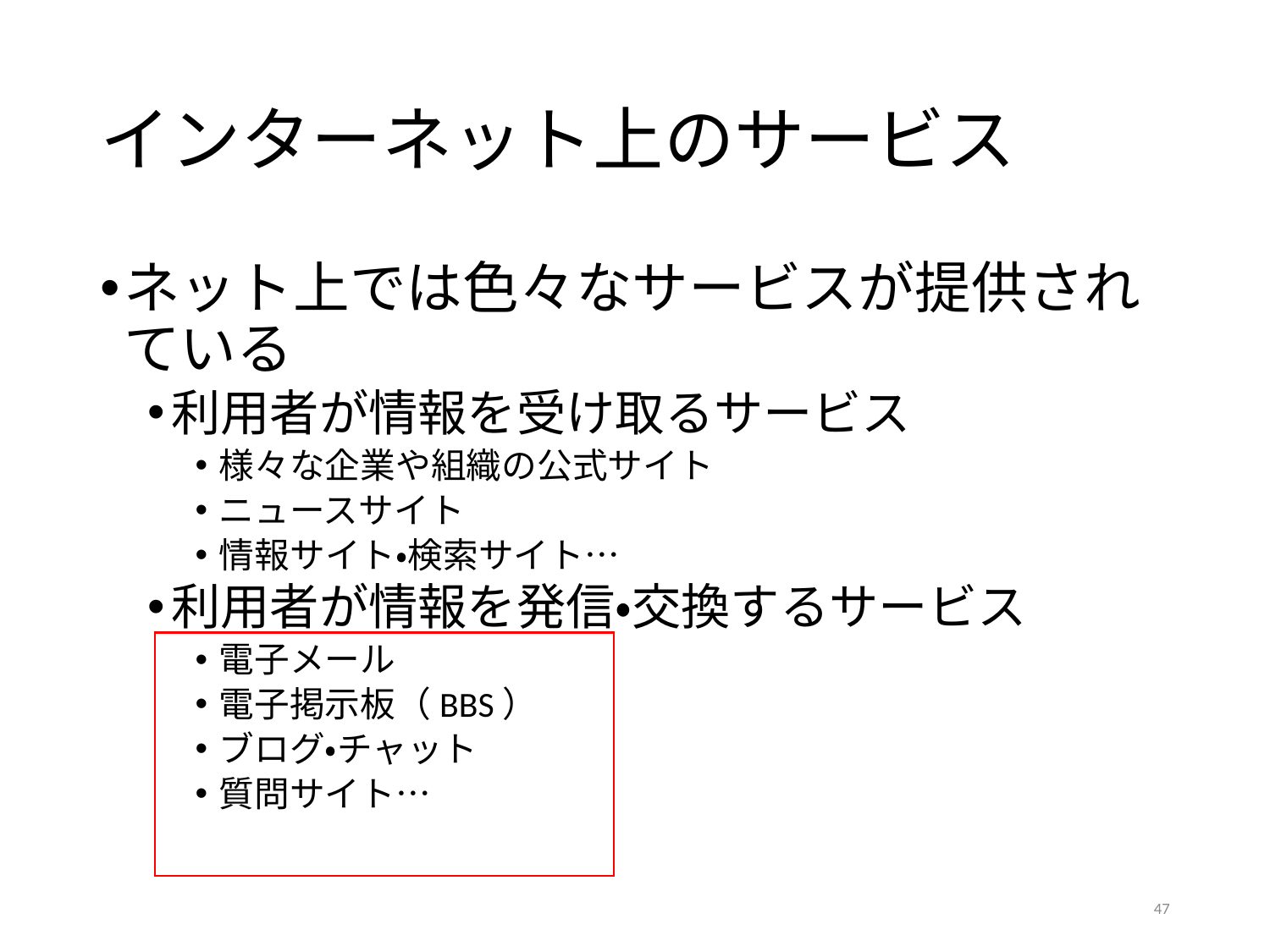

# インターネット上のサービス
ネット上では色々なサービスが提供されている
利用者が情報を受け取るサービス
様々な企業や組織の公式サイト
ニュースサイト
情報サイト・検索サイト…
利用者が情報を発信・交換するサービス
電子メール
電子掲示板（BBS）
ブログ・チャット
質問サイト…

47